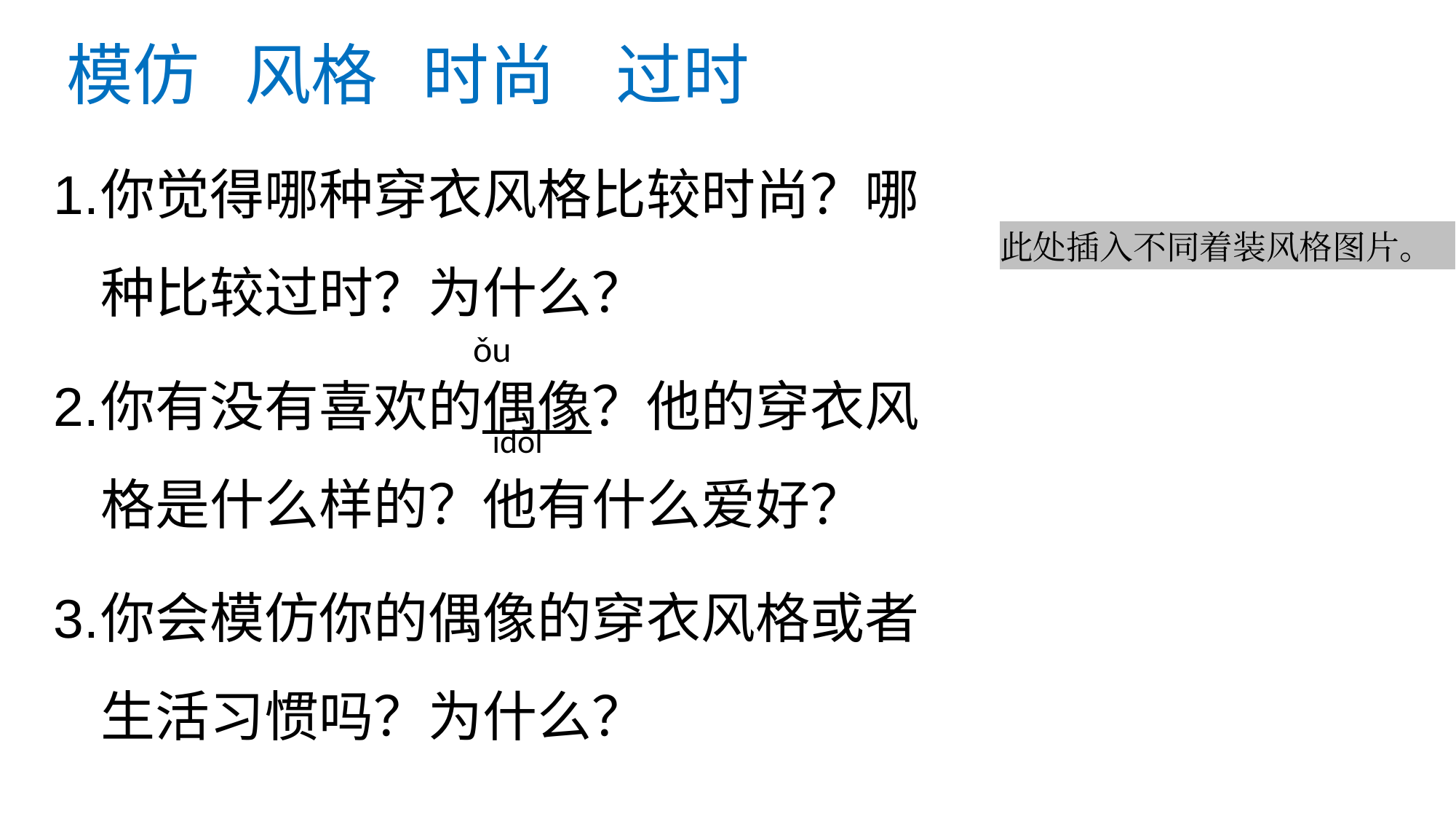

# 模仿   风格   时尚    过时
你觉得哪种穿衣风格比较时尚？哪种比较过时？为什么？
你有没有喜欢的偶像？他的穿衣风格是什么样的？他有什么爱好？
你会模仿你的偶像的穿衣风格或者生活习惯吗？为什么？
此处插入不同着装风格图片。
ǒu
idol